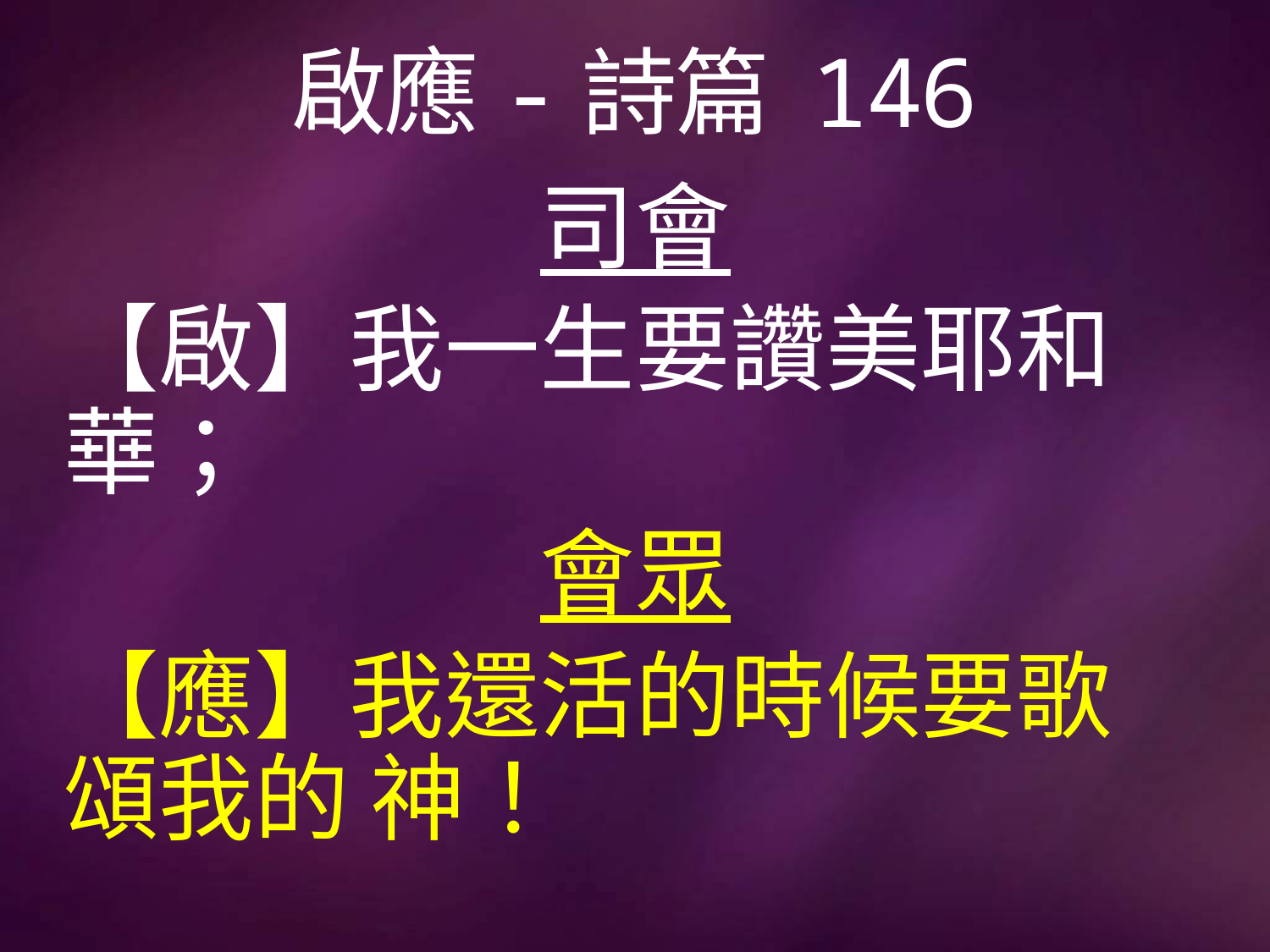

# 啟應-詩篇 146
司會
【啟】我一生要讚美耶和華；
會眾
【應】我還活的時候要歌頌我的 神！